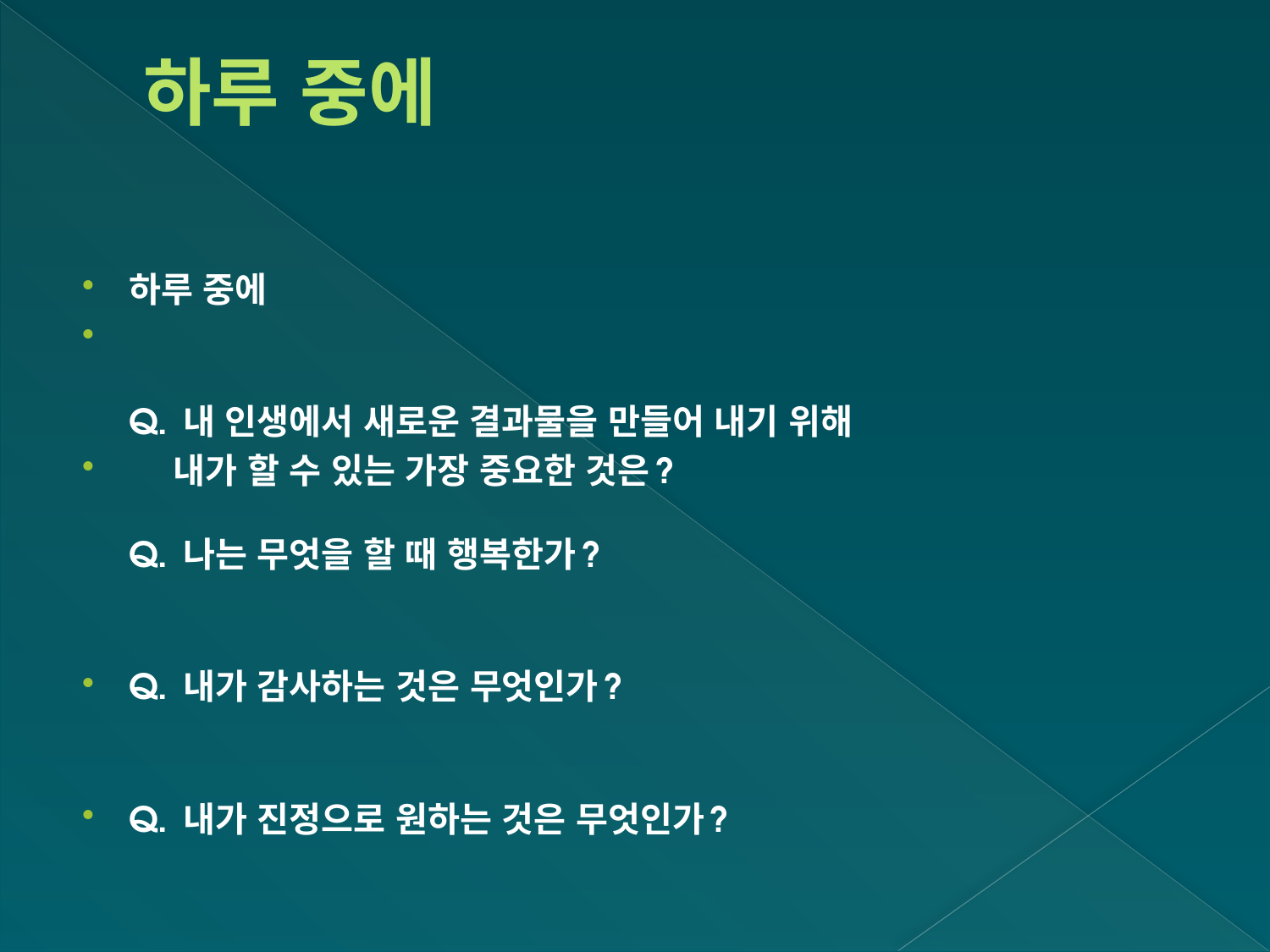

# 하루 중에
하루 중에
Q. 내 인생에서 새로운 결과물을 만들어 내기 위해
    내가 할 수 있는 가장 중요한 것은?
Q. 나는 무엇을 할 때 행복한가?
Q. 내가 감사하는 것은 무엇인가?
Q. 내가 진정으로 원하는 것은 무엇인가?